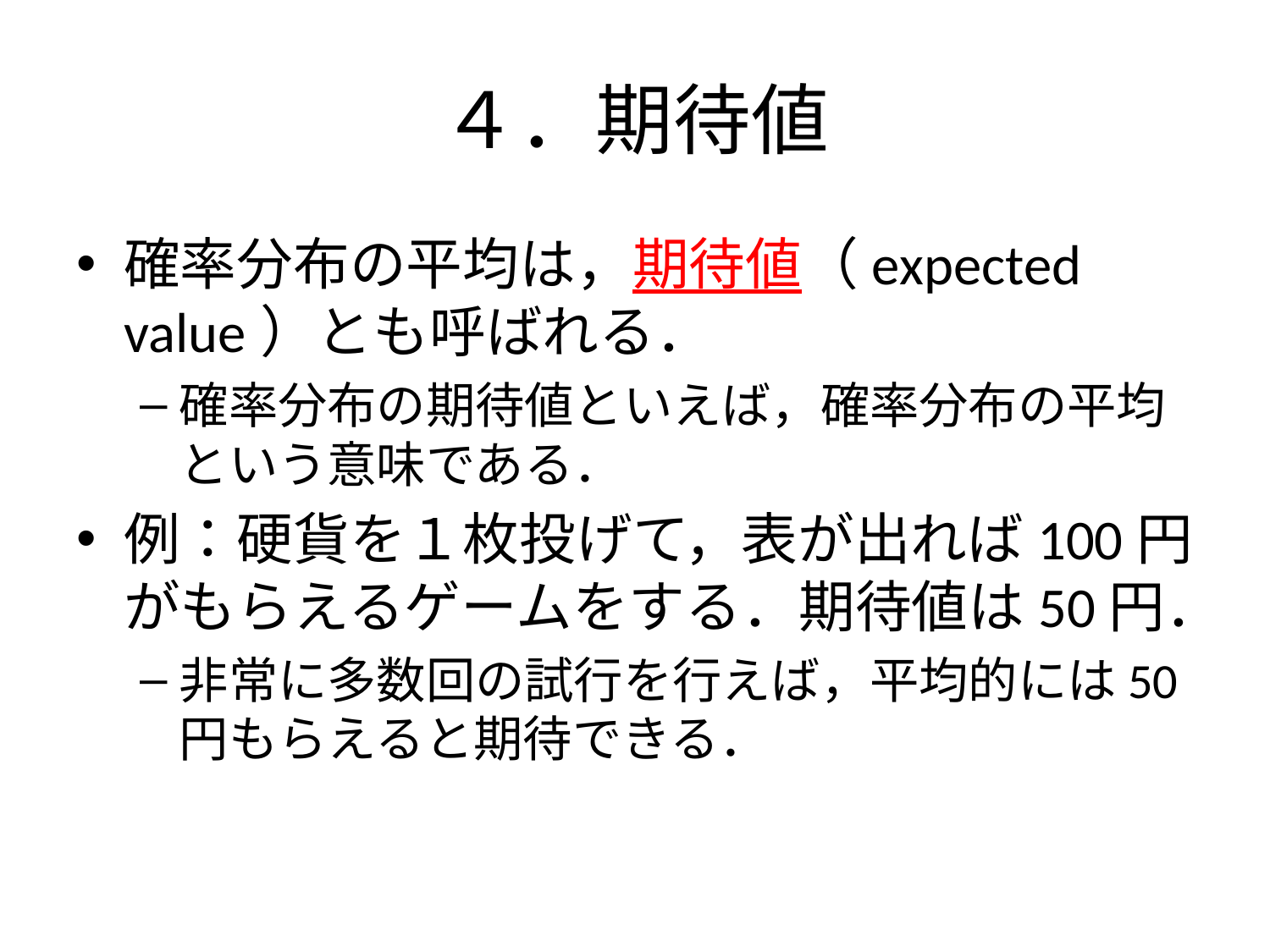

# ４．期待値
確率分布の平均は，期待値（expected value）とも呼ばれる．
確率分布の期待値といえば，確率分布の平均という意味である．
例：硬貨を１枚投げて，表が出れば100円がもらえるゲームをする．期待値は50円．
非常に多数回の試行を行えば，平均的には50円もらえると期待できる．